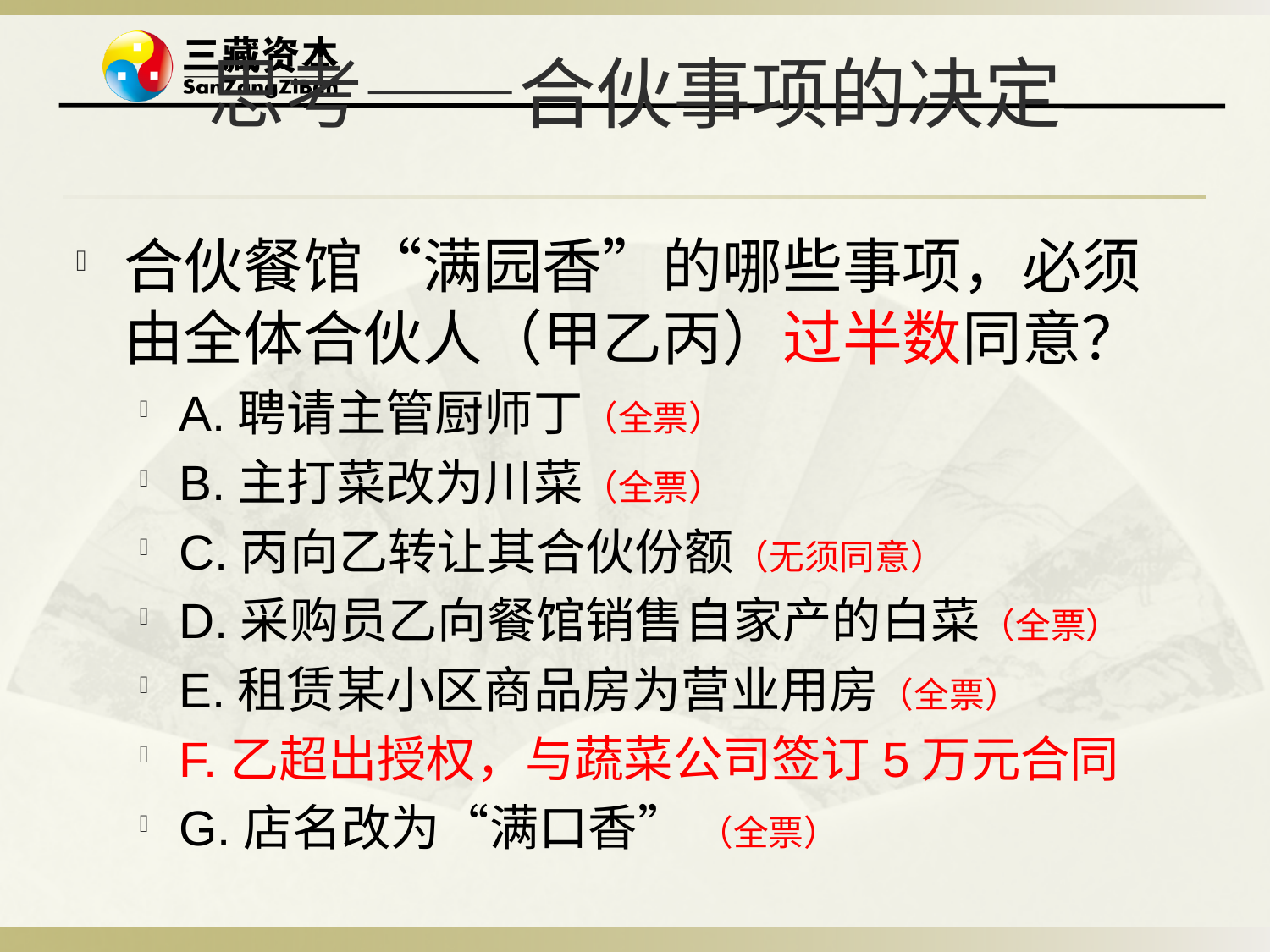

# 思考——合伙事项的决定
合伙餐馆“满园香”的哪些事项，必须由全体合伙人（甲乙丙）过半数同意？
A.聘请主管厨师丁（全票）
B.主打菜改为川菜（全票）
C.丙向乙转让其合伙份额（无须同意）
D.采购员乙向餐馆销售自家产的白菜（全票）
E.租赁某小区商品房为营业用房（全票）
F.乙超出授权，与蔬菜公司签订5万元合同
G.店名改为“满口香” （全票）